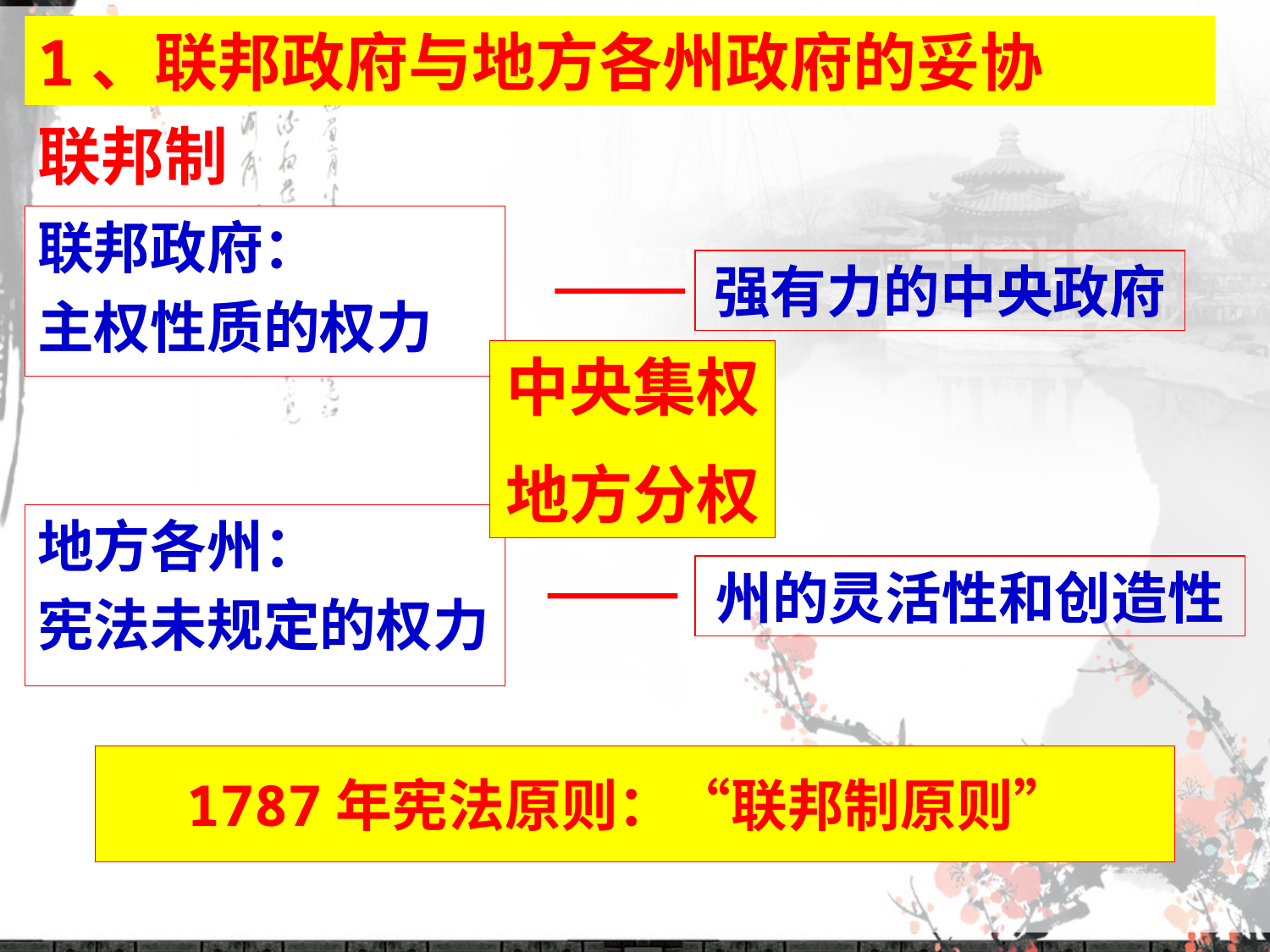

1、联邦政府与地方各州政府的妥协
联邦制
联邦政府：
主权性质的权力
强有力的中央政府

中央集权
地方分权
地方各州：
宪法未规定的权力
州的灵活性和创造性

1787年宪法原则：“联邦制原则”